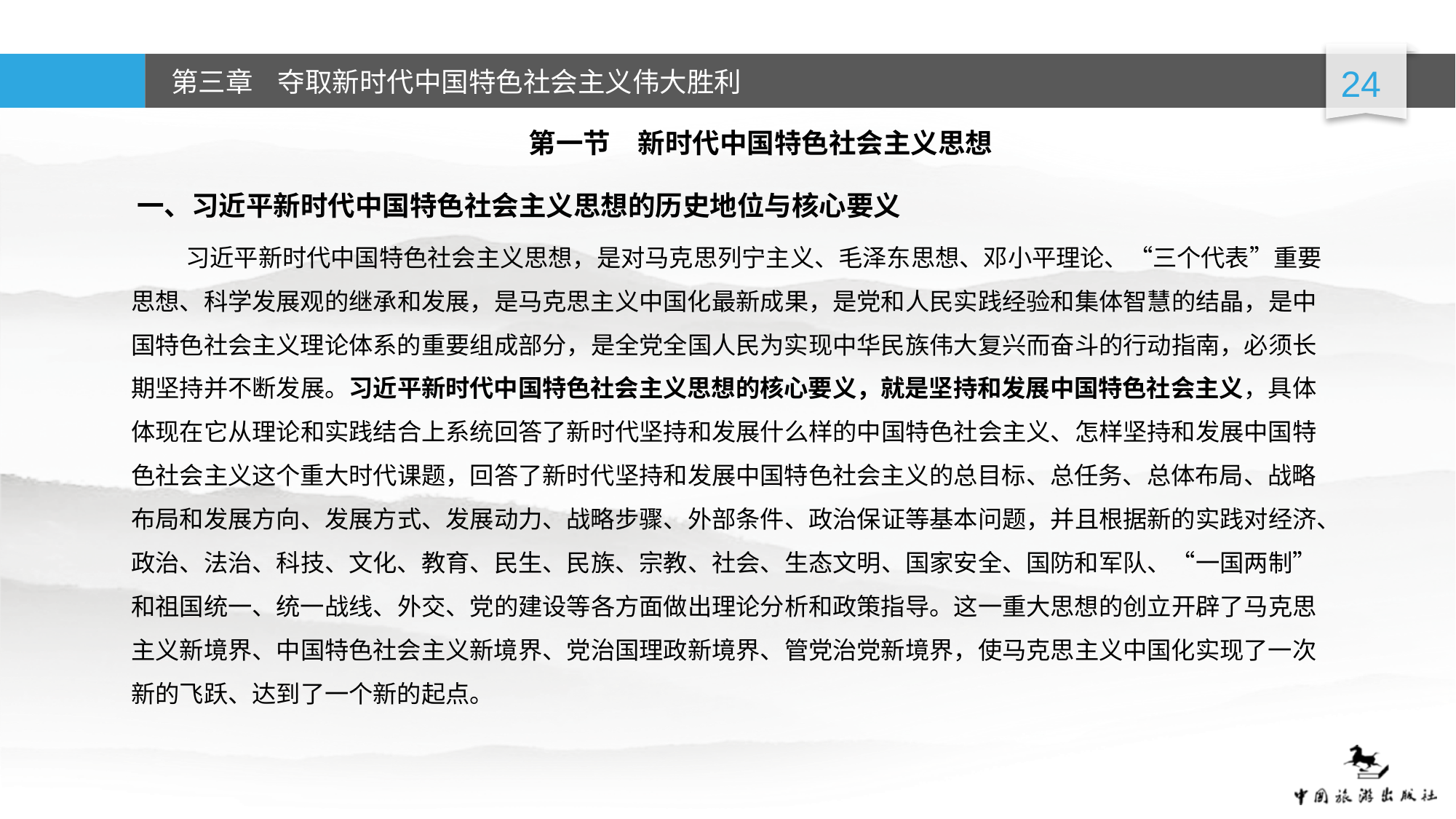

第一节　新时代中国特色社会主义思想
一、习近平新时代中国特色社会主义思想的历史地位与核心要义
习近平新时代中国特色社会主义思想，是对马克思列宁主义、毛泽东思想、邓小平理论、“三个代表”重要思想、科学发展观的继承和发展，是马克思主义中国化最新成果，是党和人民实践经验和集体智慧的结晶，是中国特色社会主义理论体系的重要组成部分，是全党全国人民为实现中华民族伟大复兴而奋斗的行动指南，必须长期坚持并不断发展。习近平新时代中国特色社会主义思想的核心要义，就是坚持和发展中国特色社会主义，具体体现在它从理论和实践结合上系统回答了新时代坚持和发展什么样的中国特色社会主义、怎样坚持和发展中国特色社会主义这个重大时代课题，回答了新时代坚持和发展中国特色社会主义的总目标、总任务、总体布局、战略布局和发展方向、发展方式、发展动力、战略步骤、外部条件、政治保证等基本问题，并且根据新的实践对经济、政治、法治、科技、文化、教育、民生、民族、宗教、社会、生态文明、国家安全、国防和军队、“一国两制”和祖国统一、统一战线、外交、党的建设等各方面做出理论分析和政策指导。这一重大思想的创立开辟了马克思主义新境界、中国特色社会主义新境界、党治国理政新境界、管党治党新境界，使马克思主义中国化实现了一次新的飞跃、达到了一个新的起点。